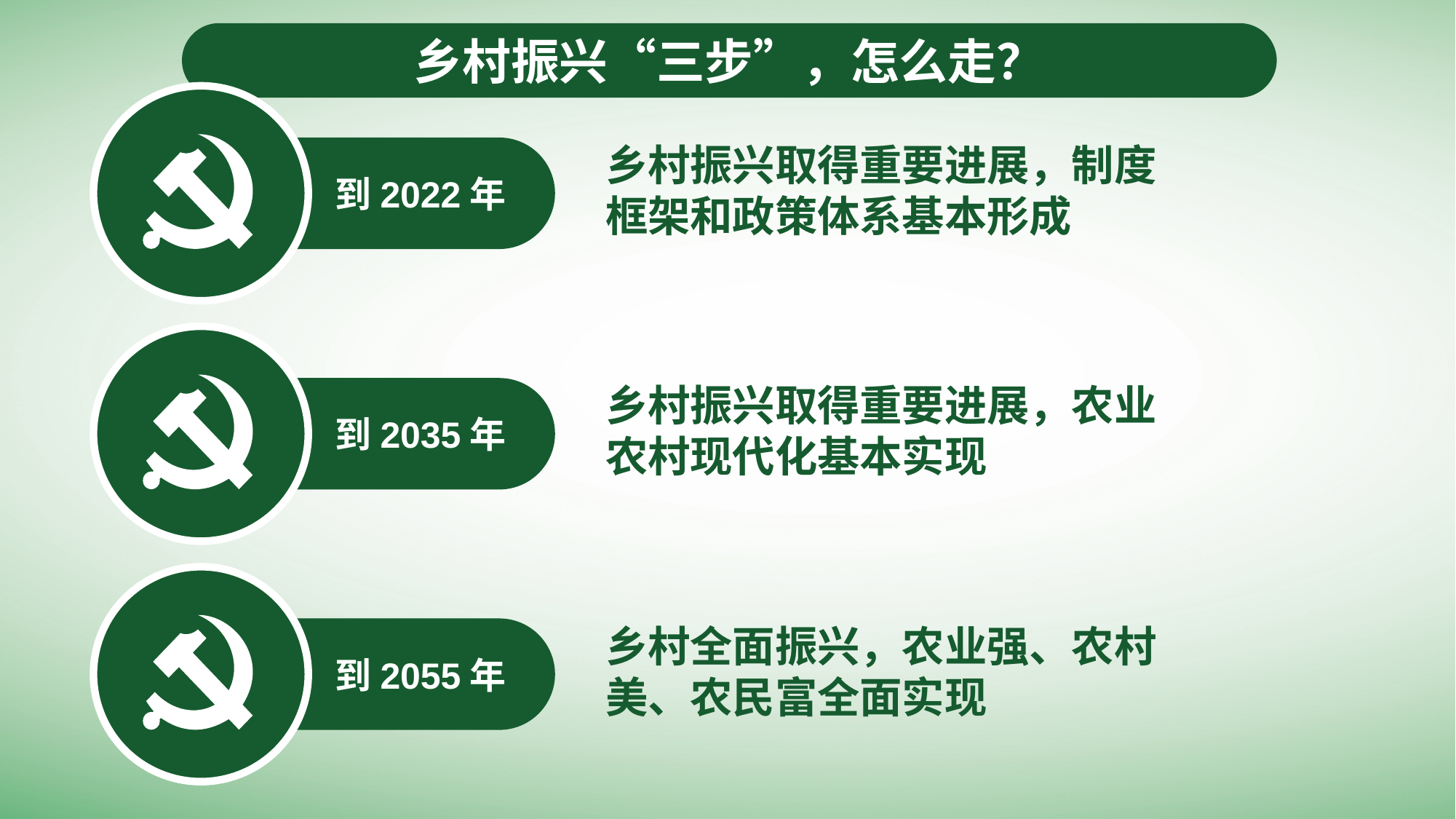

乡村振兴“三步”，怎么走？

     到2022年
乡村振兴取得重要进展，制度框架和政策体系基本形成

     到2035年
乡村振兴取得重要进展，农业农村现代化基本实现

     到2055年
乡村全面振兴，农业强、农村美、农民富全面实现